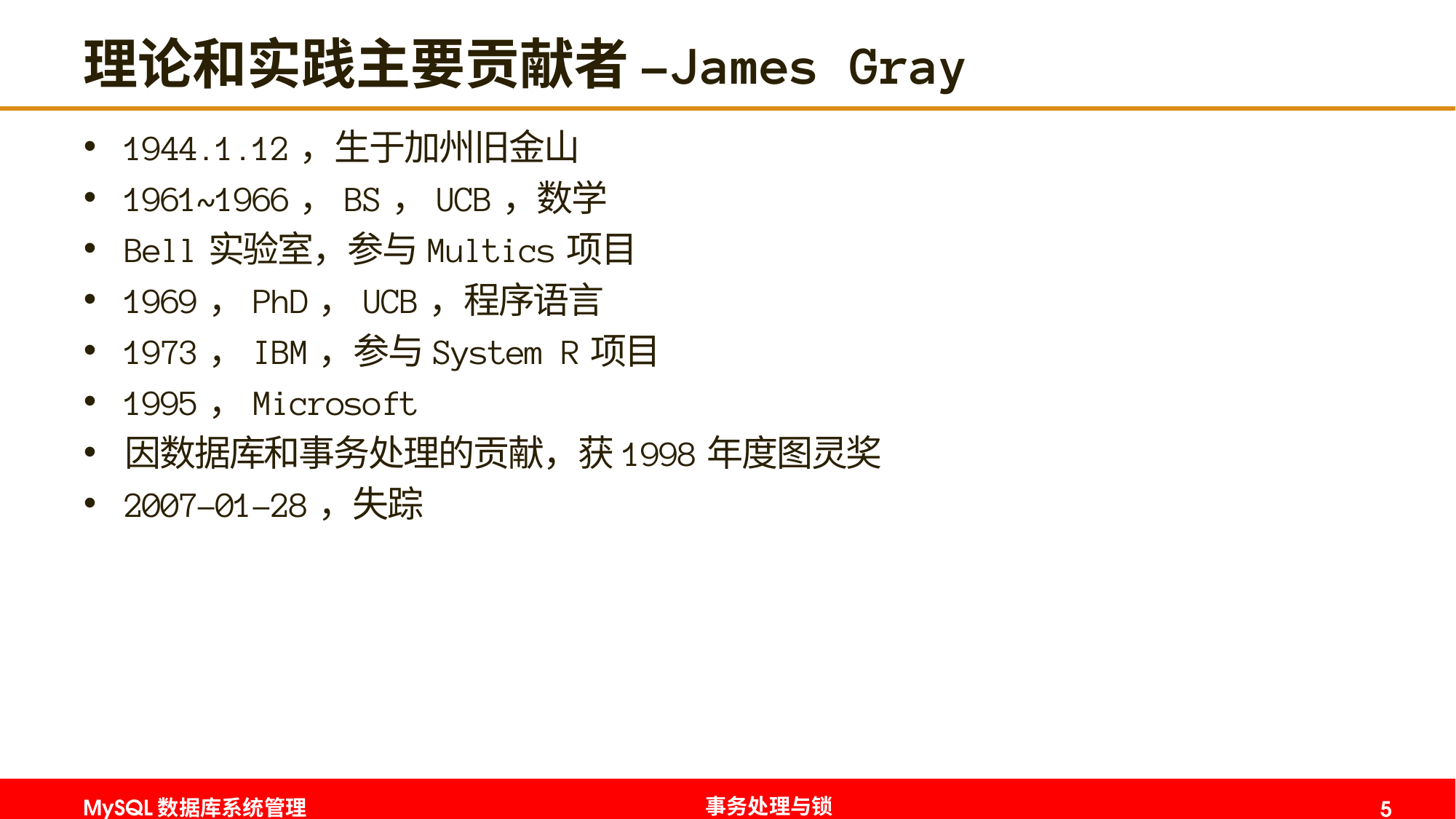

# 理论和实践主要贡献者-James Gray
1944.1.12，生于加州旧金山
1961~1966，BS，UCB，数学
Bell实验室，参与Multics项目
1969，PhD，UCB，程序语言
1973，IBM，参与System R项目
1995，Microsoft
因数据库和事务处理的贡献，获1998年度图灵奖
2007-01-28，失踪